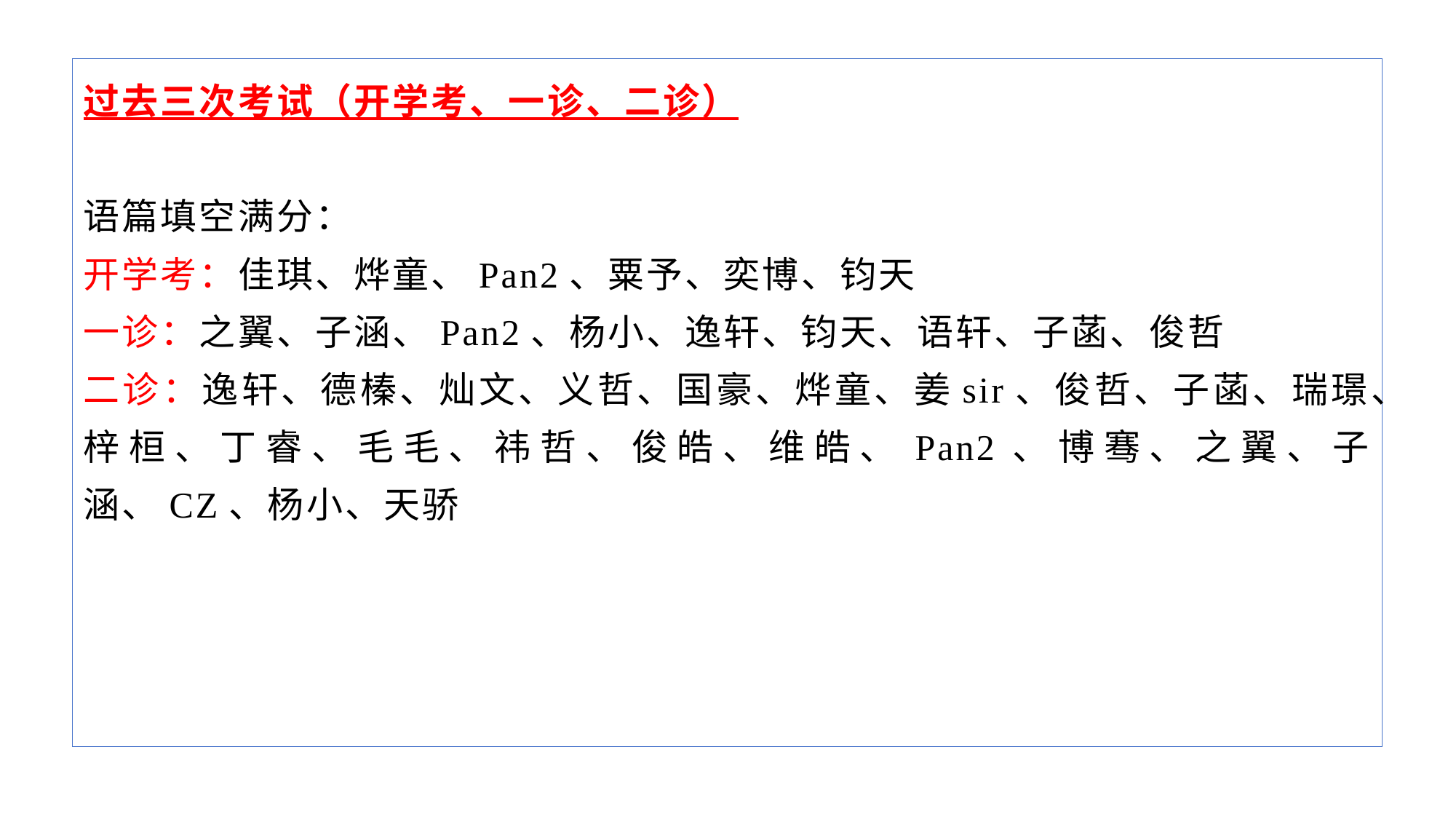

过去三次考试（开学考、一诊、二诊）

语篇填空满分：
开学考：佳琪、烨童、Pan2、粟予、奕博、钧天
一诊：之翼、子涵、Pan2、杨小、逸轩、钧天、语轩、子菡、俊哲
二诊：逸轩、德榛、灿文、义哲、国豪、烨童、姜sir、俊哲、子菡、瑞璟、梓桓、丁睿、毛毛、祎哲、俊皓、维皓、Pan2、博骞、之翼、子涵、CZ、杨小、天骄